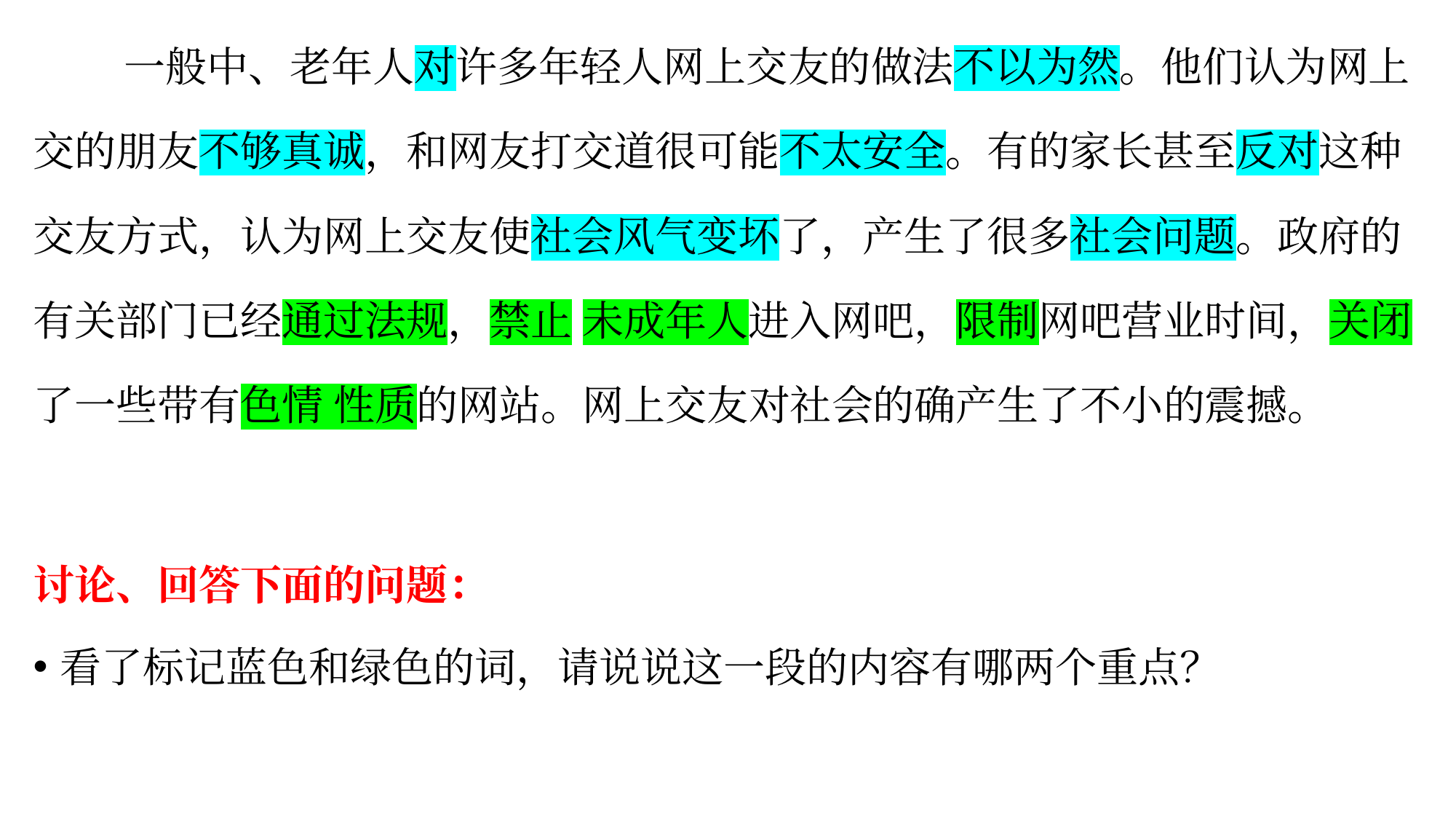

一般中、老年人对许多年轻人网上交友的做法不以为然。他们认为网上交的朋友不够真诚，和网友打交道很可能不太安全。有的家长甚至反对这种交友方式，认为网上交友使社会风气变坏了，产生了很多社会问题。政府的有关部门已经通过法规，禁止 未成年人进入网吧，限制网吧营业时间，关闭了一些带有色情 性质的网站。网上交友对社会的确产生了不小的震撼。

讨论、回答下面的问题：
看了标记蓝色和绿色的词，请说说这一段的内容有哪两个重点？